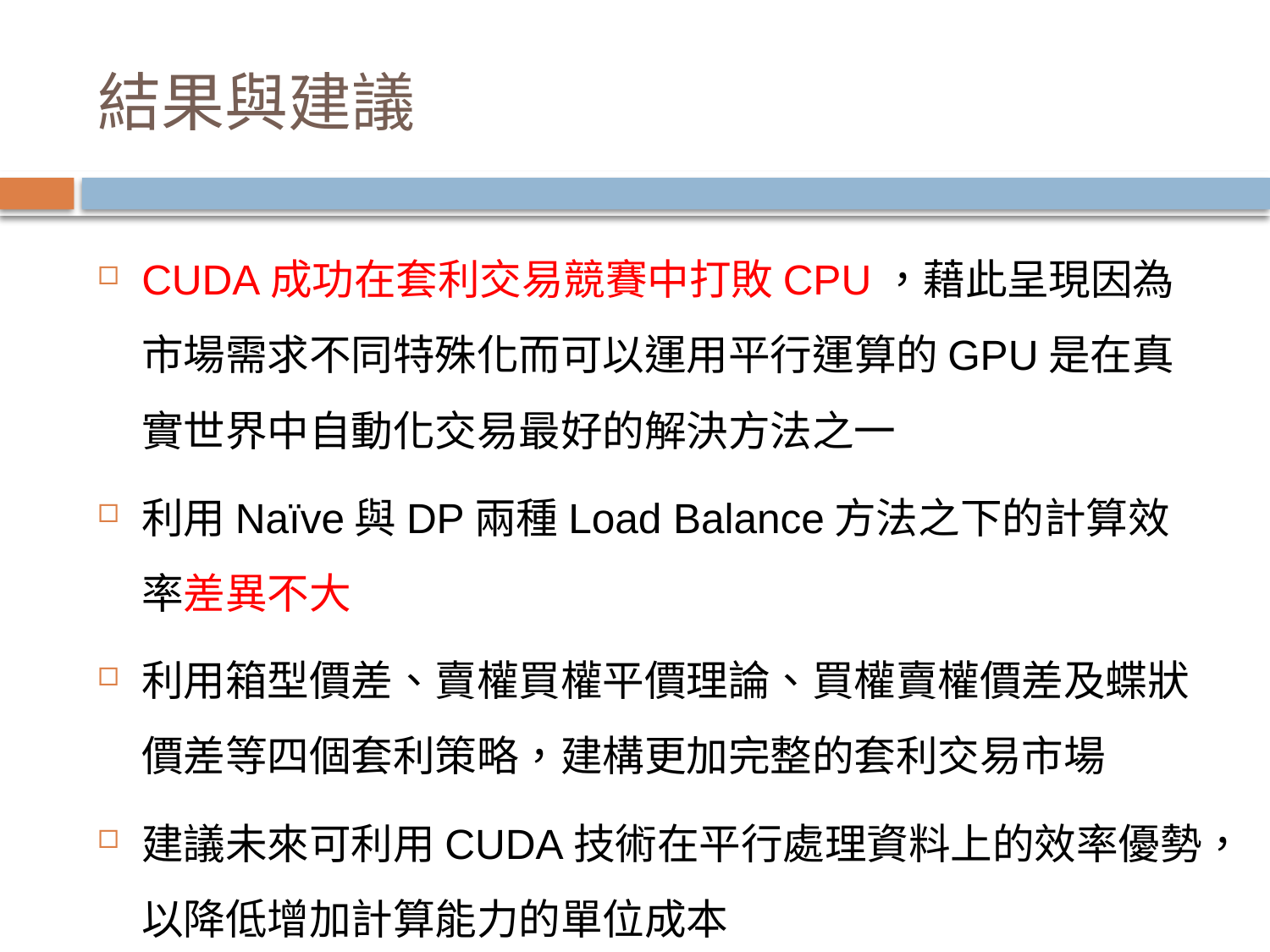

# 結果與建議
CUDA成功在套利交易競賽中打敗CPU，藉此呈現因為市場需求不同特殊化而可以運用平行運算的GPU是在真實世界中自動化交易最好的解決方法之一
利用Naïve與DP兩種Load Balance方法之下的計算效率差異不大
利用箱型價差、賣權買權平價理論、買權賣權價差及蝶狀價差等四個套利策略，建構更加完整的套利交易市場
建議未來可利用CUDA技術在平行處理資料上的效率優勢，以降低增加計算能力的單位成本